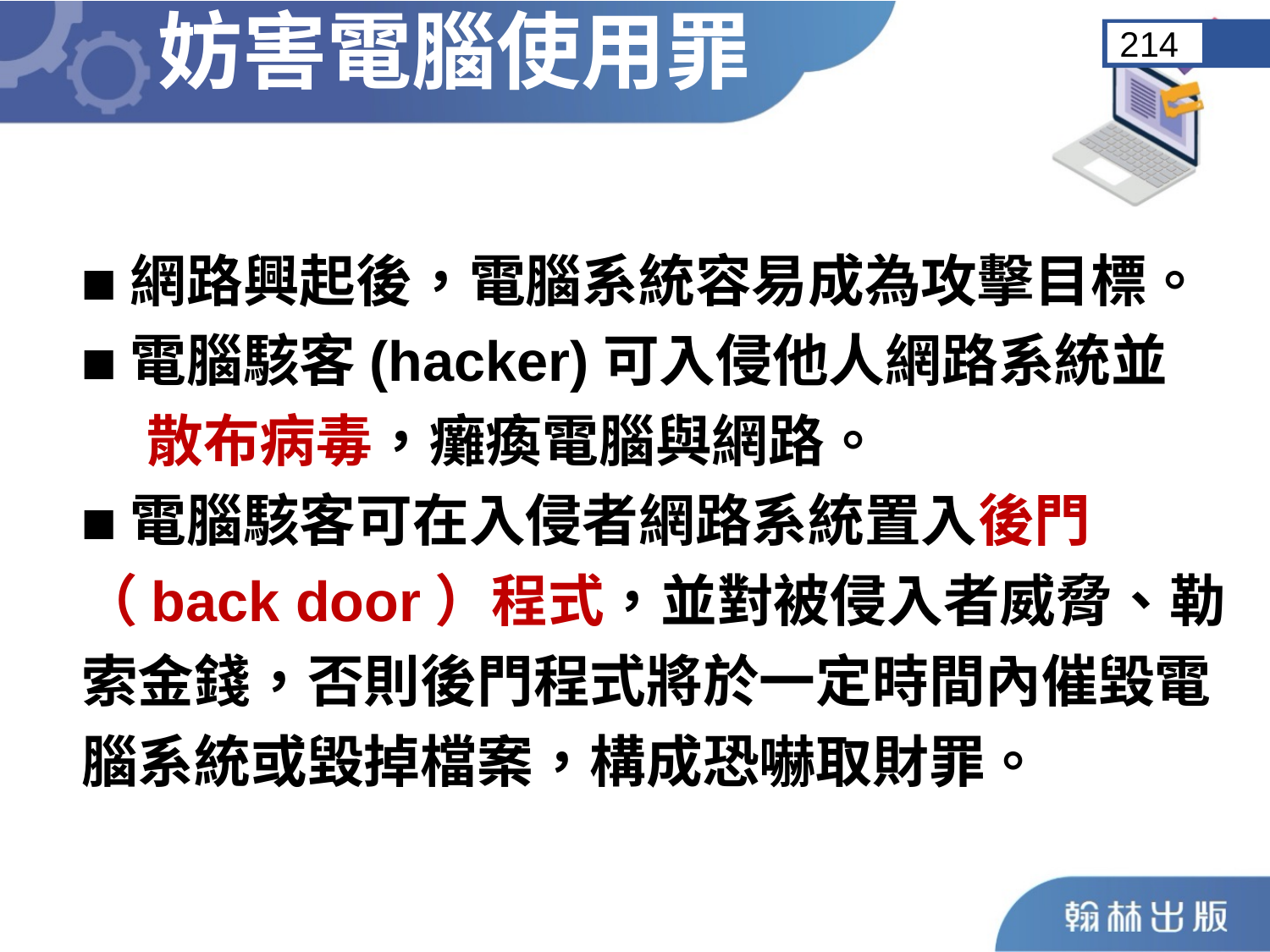

妨害電腦使用罪
214
◼︎網路興起後，電腦系統容易成為攻擊目標。
◼︎電腦駭客(hacker)可入侵他人網路系統並
    散布病毒，癱瘓電腦與網路。
◼︎電腦駭客可在入侵者網路系統置入後門
（back door）程式，並對被侵入者威脅、勒
索金錢，否則後門程式將於一定時間內催毀電
腦系統或毀掉檔案，構成恐嚇取財罪。